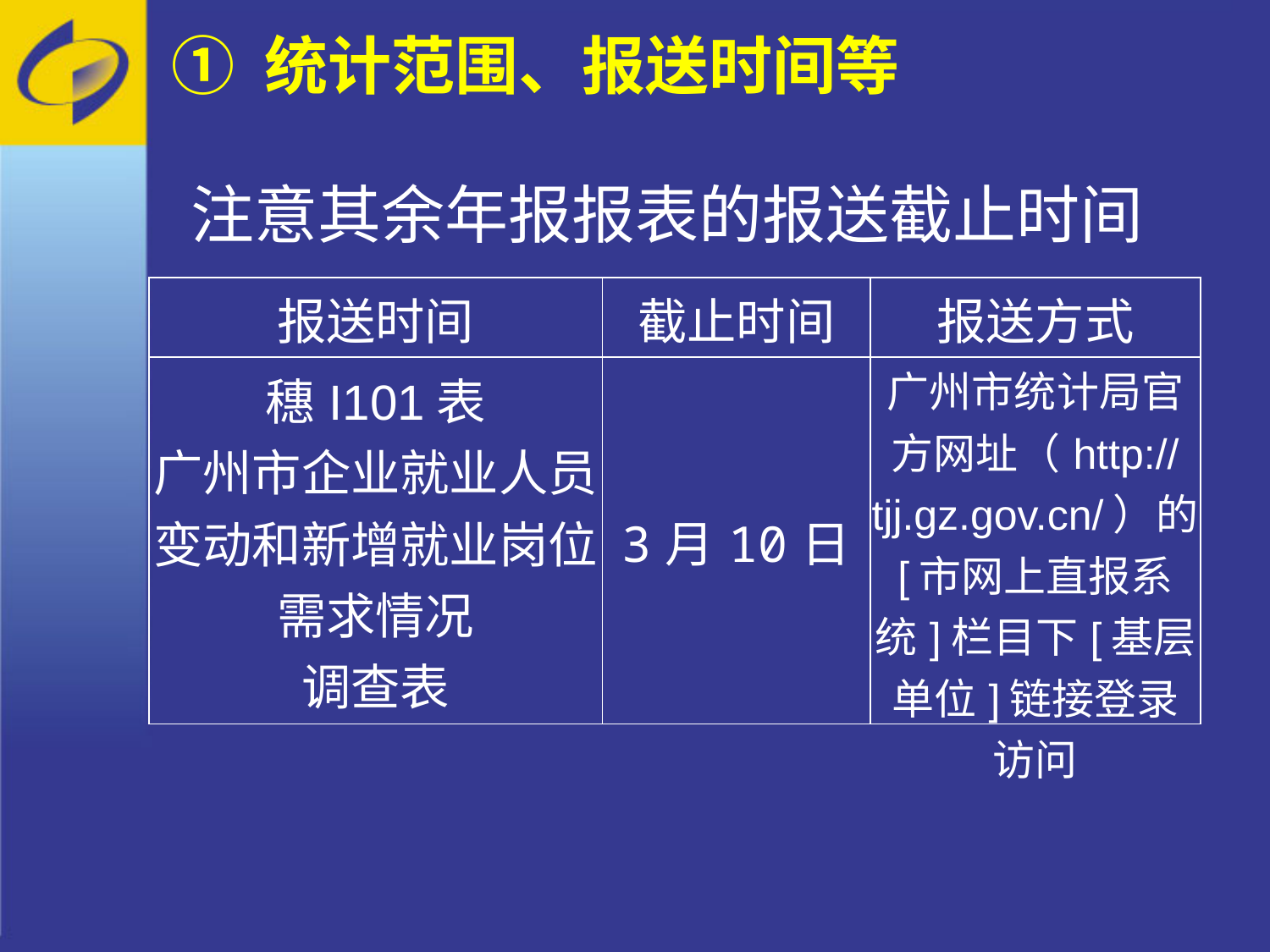

① 统计范围、报送时间等
注意其余年报报表的报送截止时间
| 报送时间 | 截止时间 | 报送方式 |
| --- | --- | --- |
| 穗I101表 广州市企业就业人员变动和新增就业岗位需求情况 调查表 | 3月10日 | 广州市统计局官方网址（http://tjj.gz.gov.cn/）的[市网上直报系统]栏目下[基层单位]链接登录访问 |